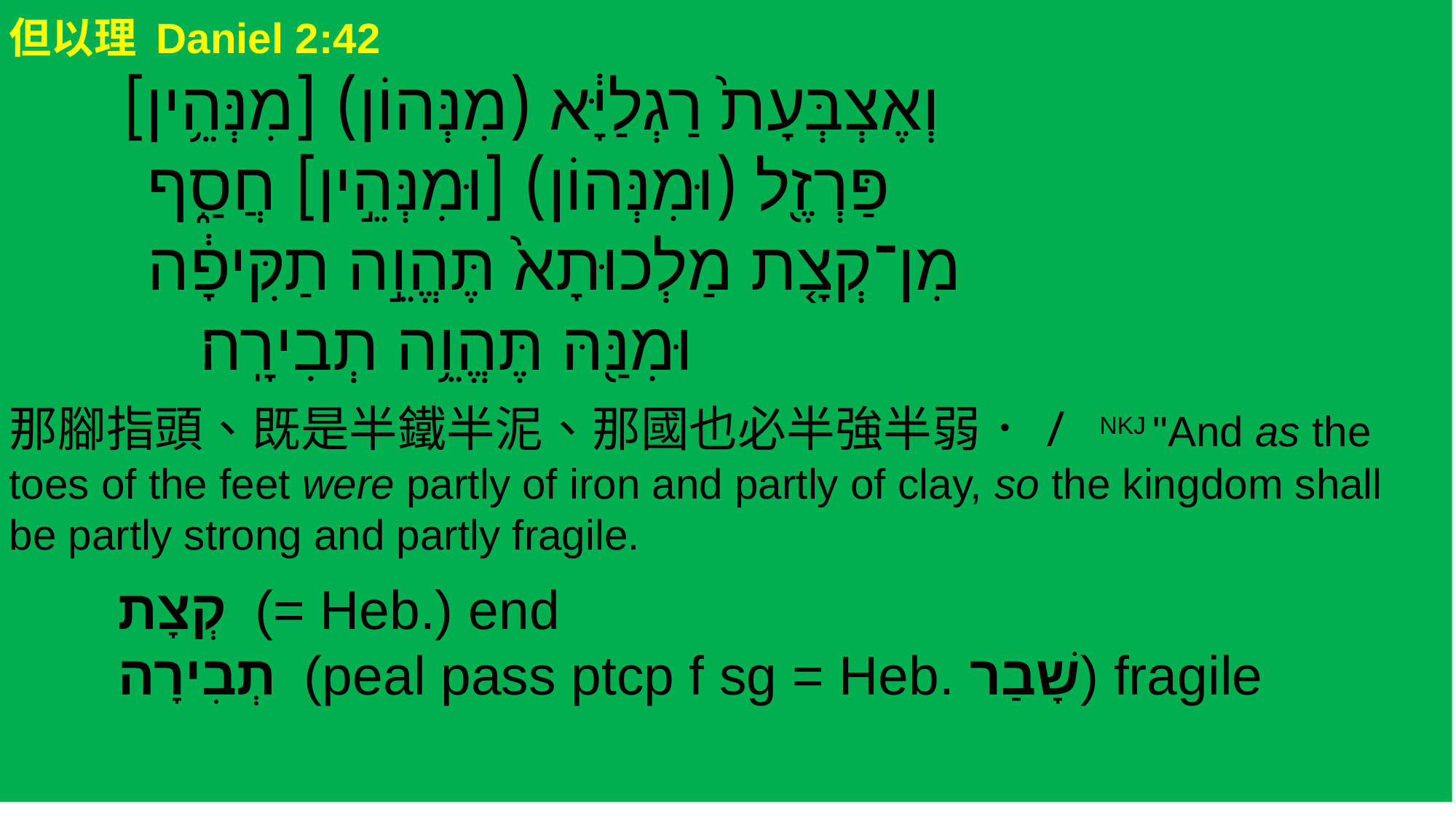

但以理 Daniel 2:42  ‎‎‎‎‎‎‎
         ‎וְאֶצְבְּעָת֙ רַגְלַיָּ֔א (מִנְּהוֹן) [מִנְּהֵ֥ין]
        פַּרְזֶ֖ל (וּמִנְּהוֹן) [וּמִנְּהֵ֣ין] חֲסַ֑ף
        מִן־קְצָ֤ת מַלְכוּתָא֙ תֶּהֱוֵ֣ה תַקִּיפָ֔ה
 וּמִנַּ֖הּ תֶּהֱוֵ֥ה תְבִירָֽה׃

那腳指頭、既是半鐵半泥、那國也必半強半弱．/ NKJ "And as the toes of the feet were partly of iron and partly of clay, so the kingdom shall be partly strong and partly fragile.

	קְצָת  (= Heb.) end
	תְבִירָה  (peal pass ptcp f sg = Heb. שָׁבַר) fragile